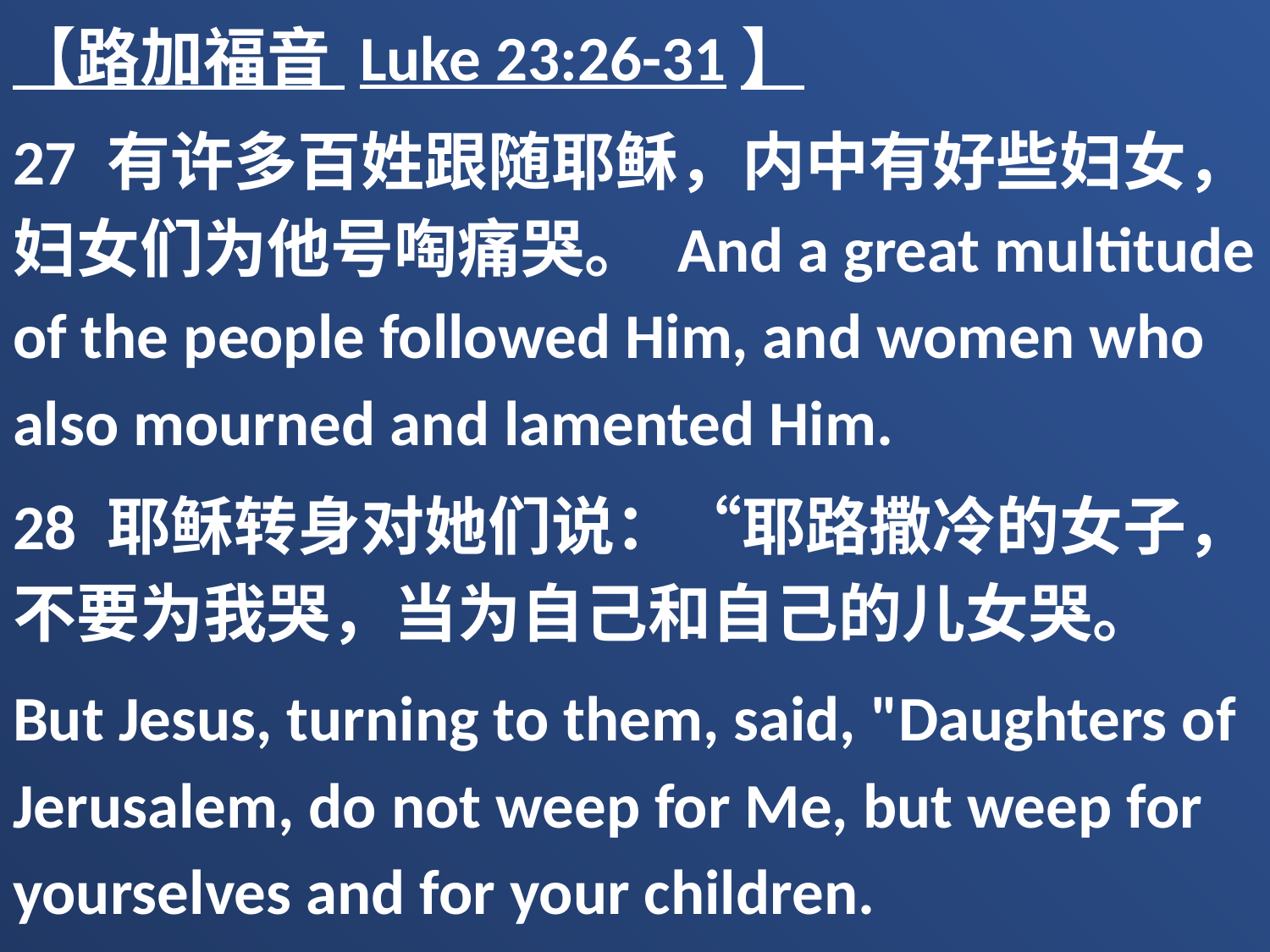

【路加福音 Luke 23:26-31】
27 有许多百姓跟随耶稣，内中有好些妇女，妇女们为他号啕痛哭。 And a great multitude of the people followed Him, and women who also mourned and lamented Him.
28 耶稣转身对她们说：“耶路撒冷的女子，不要为我哭，当为自己和自己的儿女哭。
But Jesus, turning to them, said, "Daughters of Jerusalem, do not weep for Me, but weep for yourselves and for your children.